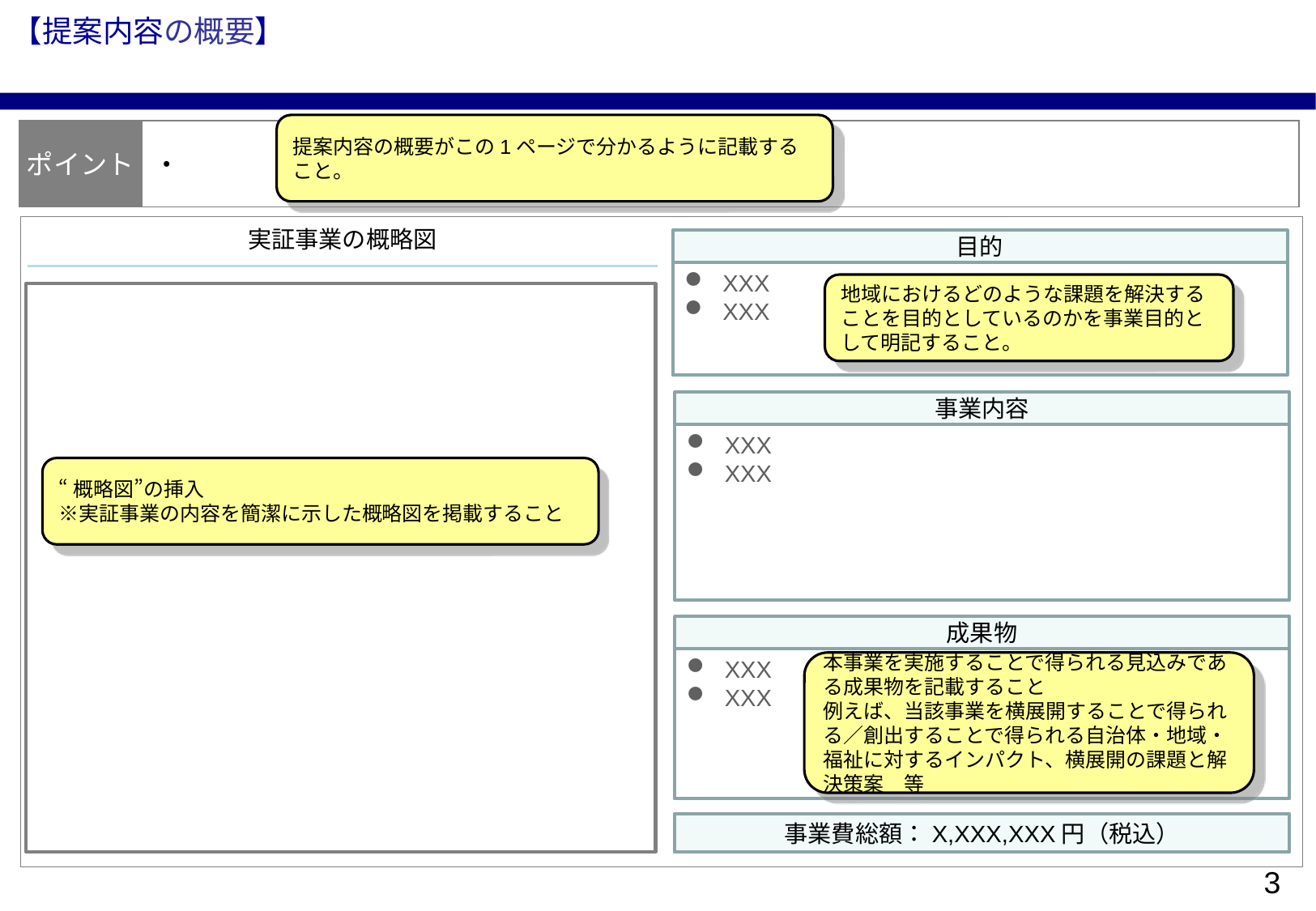

【提案内容の概要】
提案内容の概要がこの1ページで分かるように記載すること。
ポイント
・	XXX。

実証事業の概略図
目的
XXX
XXX

地域におけるどのような課題を解決することを目的としているのかを事業目的として明記すること。

事業内容
XXX
XXX
“概略図”の挿入
※実証事業の内容を簡潔に示した概略図を掲載すること
成果物
XXX
XXX
本事業を実施することで得られる見込みである成果物を記載すること
例えば、当該事業を横展開することで得られる／創出することで得られる自治体・地域・福祉に対するインパクト、横展開の課題と解決策案　等
事業費総額：X,XXX,XXX円（税込）